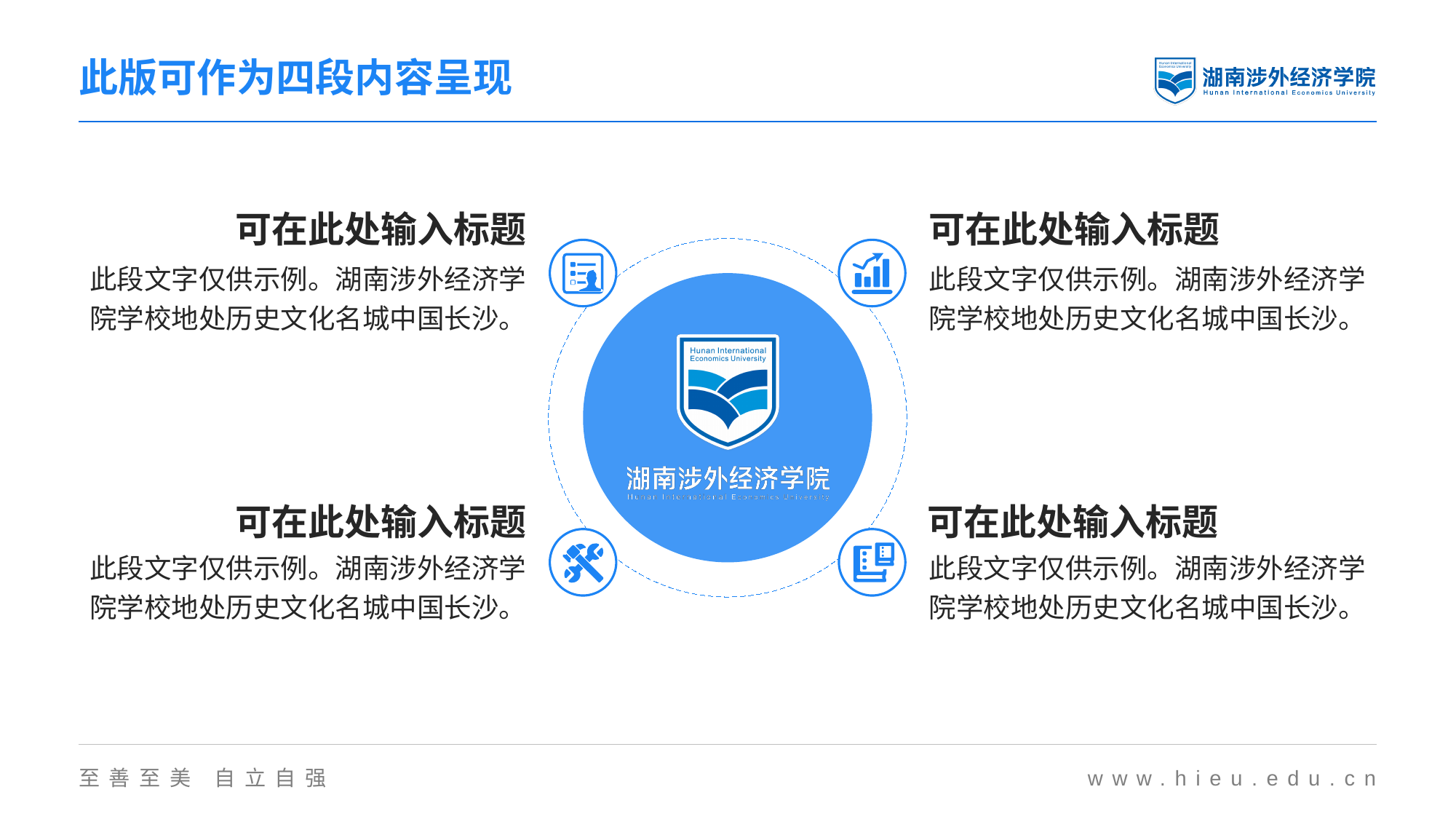

此版可作为四段内容呈现
可在此处输入标题
可在此处输入标题
此段文字仅供示例。湖南涉外经济学院学校地处历史文化名城中国长沙。
此段文字仅供示例。湖南涉外经济学院学校地处历史文化名城中国长沙。
可在此处输入标题
可在此处输入标题
此段文字仅供示例。湖南涉外经济学院学校地处历史文化名城中国长沙。
此段文字仅供示例。湖南涉外经济学院学校地处历史文化名城中国长沙。